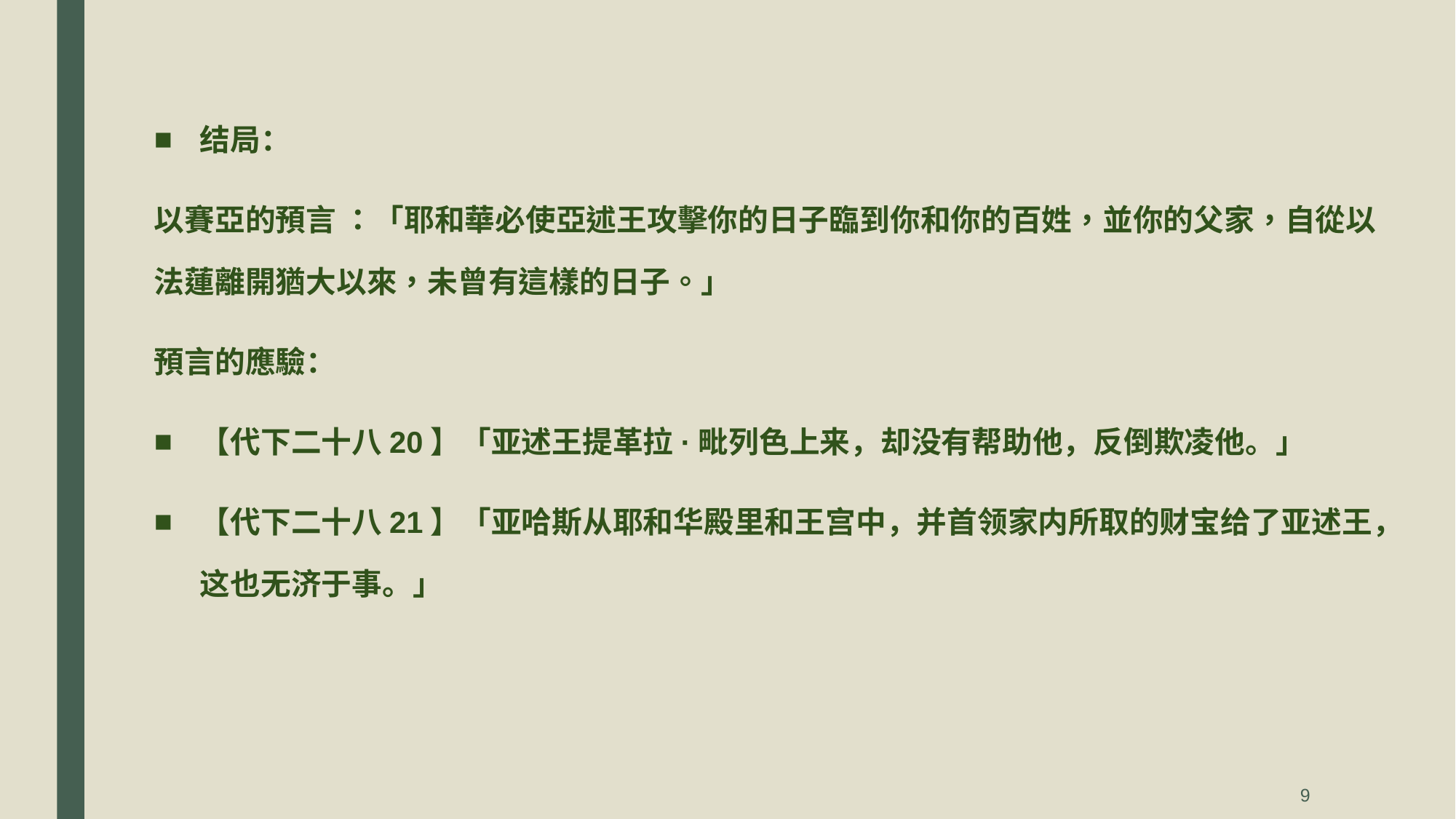

结局：
以賽亞的預言 ：「耶和華必使亞述王攻擊你的日子臨到你和你的百姓，並你的父家，自從以法蓮離開猶大以來，未曾有這樣的日子。」
預言的應驗：
【代下二十八20】「亚述王提革拉·毗列色上来，却没有帮助他，反倒欺凌他。」
【代下二十八21】「亚哈斯从耶和华殿里和王宫中，并首领家内所取的财宝给了亚述王，这也无济于事。」

9